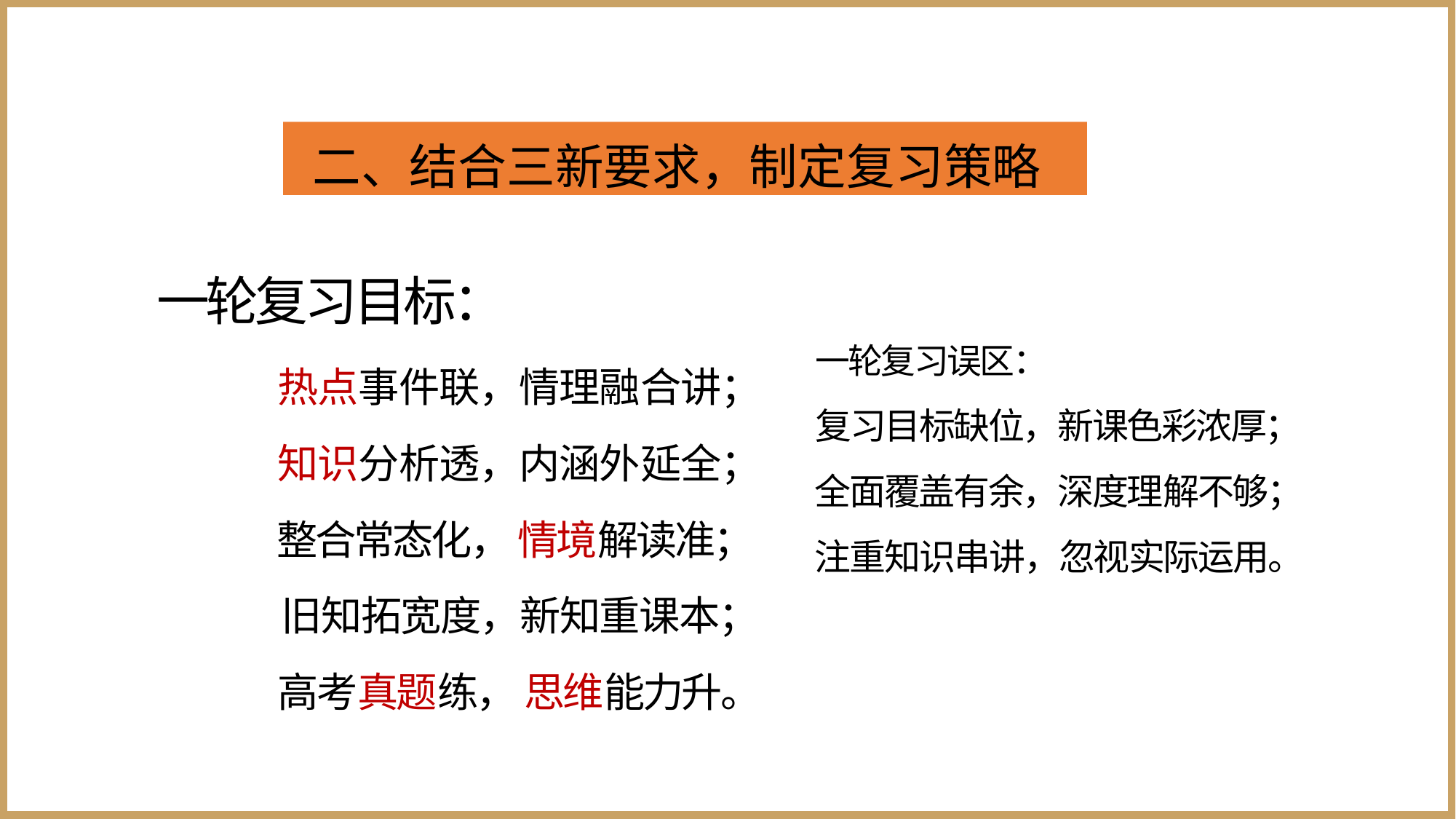

二、结合三新要求，制定复习策略

一轮复习目标：
热点事件联，情理融合讲；
知识分析透，内涵外延全；
整合常态化， 情境解读准；
旧知拓宽度，新知重课本；

高考真题练， 思维能力升。

一轮复习误区：
复习目标缺位，新课色彩浓厚；
全面覆盖有余，深度理解不够；

注重知识串讲，忽视实际运用。